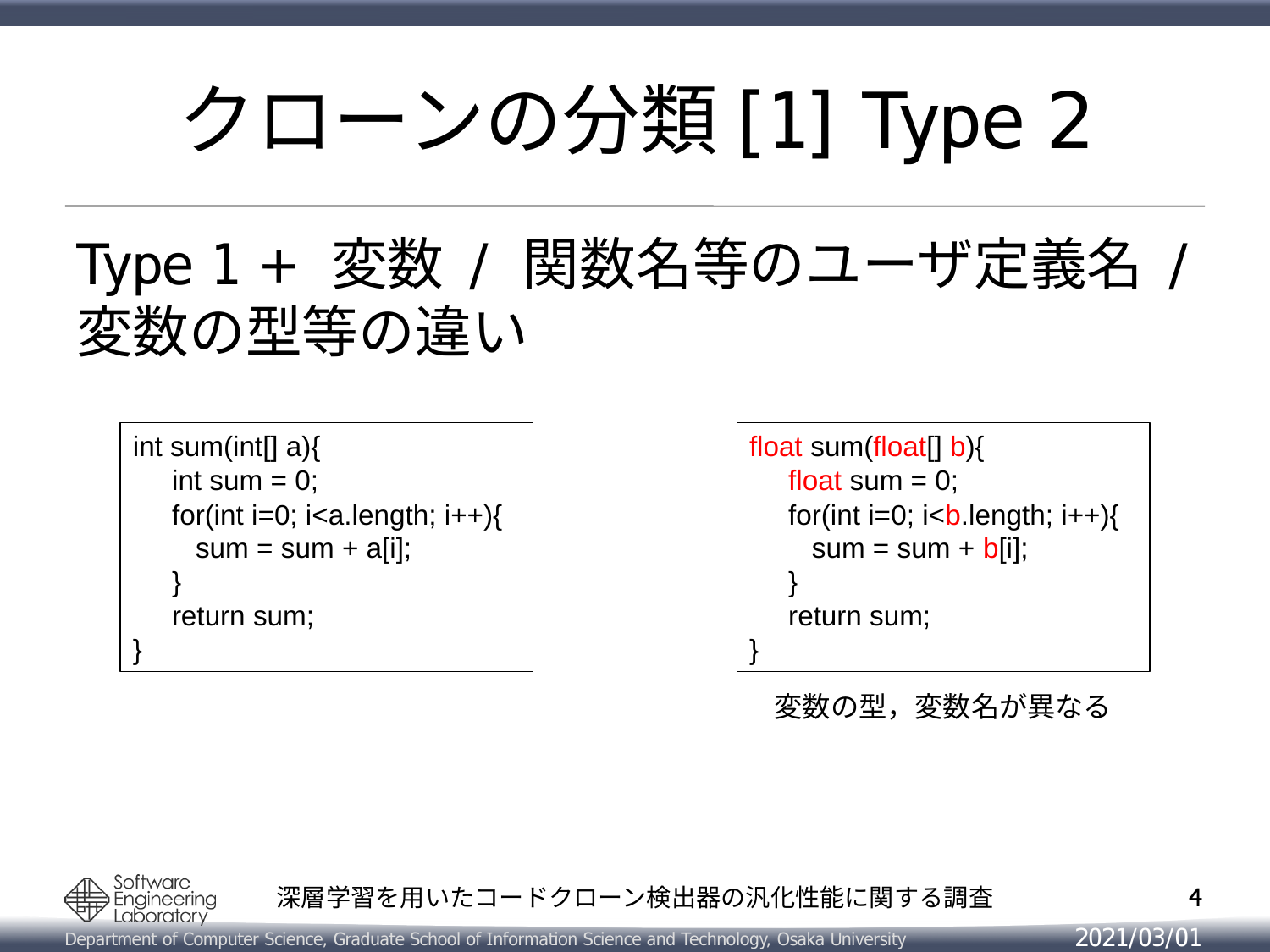

# クローンの分類[1] Type 2
Type 1 + 変数 / 関数名等のユーザ定義名 / 変数の型等の違い
int sum(int[] a){
     int sum = 0;
     for(int i=0; i<a.length; i++){
        sum = sum + a[i];
     }
     return sum;
}
float sum(float[] b){
     float sum = 0;
     for(int i=0; i<b.length; i++){
        sum = sum + b[i];
     }
     return sum;
}
変数の型，変数名が異なる
4
深層学習を用いたコードクローン検出器の汎化性能に関する調査
2021/03/01